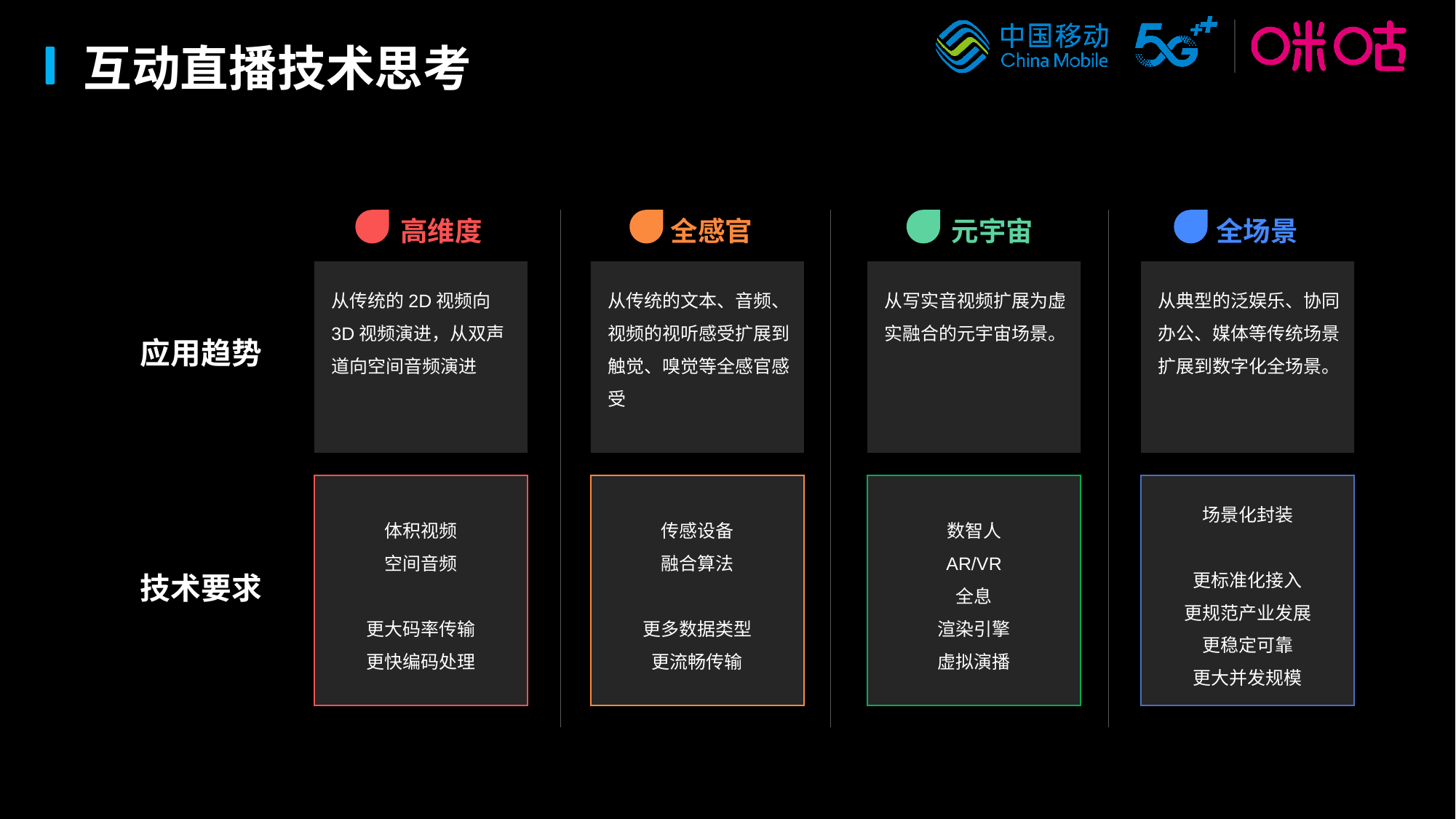

互动直播技术思考

高维度
全感官
元宇宙
全场景

从传统的2D视频向3D视频演进，从双声道向空间音频演进

从传统的文本、音频、视频的视听感受扩展到触觉、嗅觉等全感官感受
从写实音视频扩展为虚实融合的元宇宙场景。
从典型的泛娱乐、协同办公、媒体等传统场景扩展到数字化全场景。
应用趋势
场景化封装

更标准化接入
更规范产业发展
更稳定可靠
更大并发规模
数智人
AR/VR
全息
渲染引擎
虚拟演播
体积视频
空间音频

更大码率传输
更快编码处理
传感设备
融合算法

更多数据类型
更流畅传输
技术要求